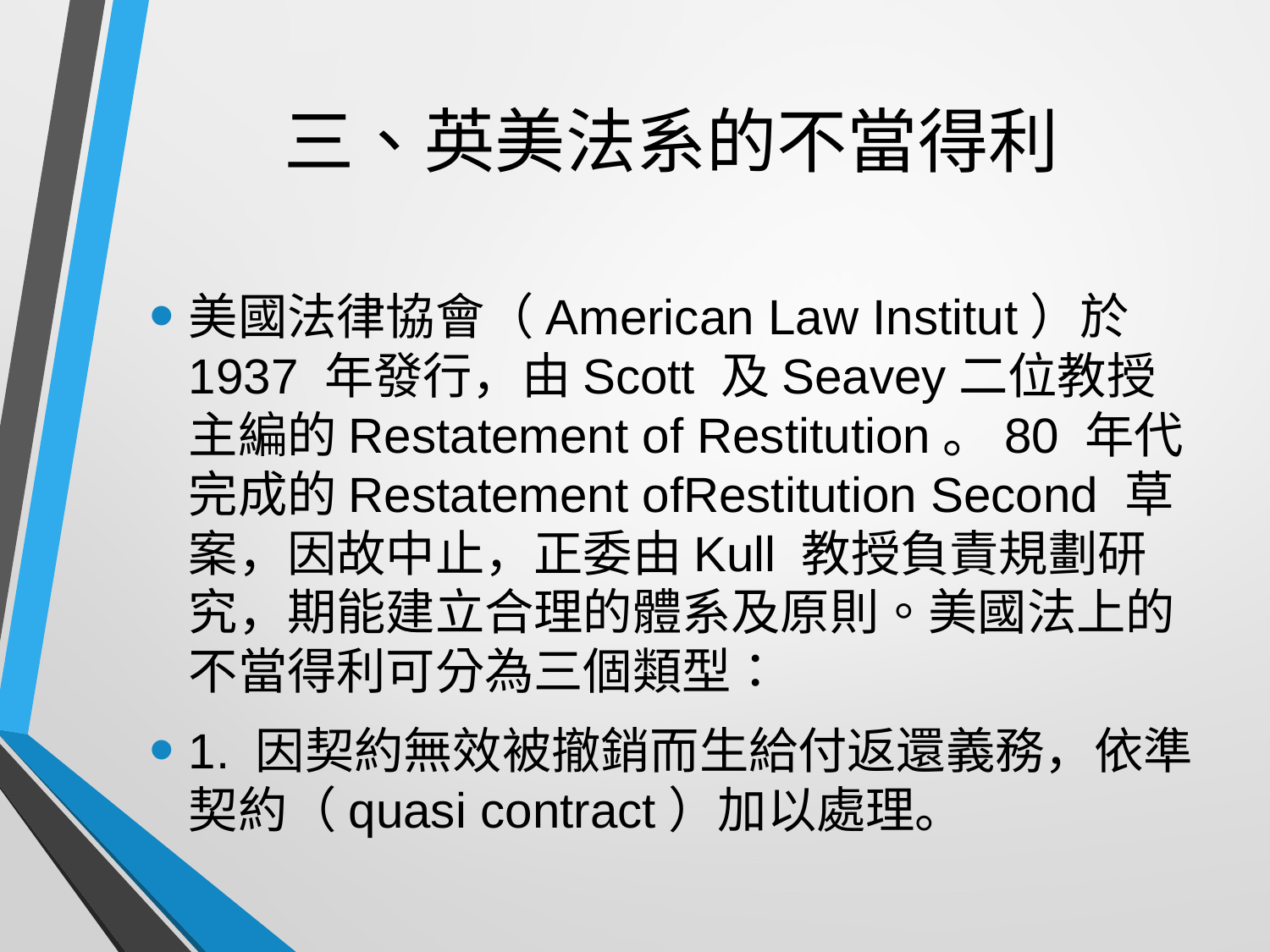

# 三、英美法系的不當得利
美國法律協會（American Law Institut）於1937 年發行，由Scott 及Seavey二位教授主編的Restatement of Restitution。80 年代完成的Restatement ofRestitution Second 草案，因故中止，正委由Kull 教授負責規劃研究，期能建立合理的體系及原則。美國法上的不當得利可分為三個類型：
1. 因契約無效被撤銷而生給付返還義務，依準契約（quasi contract）加以處理。